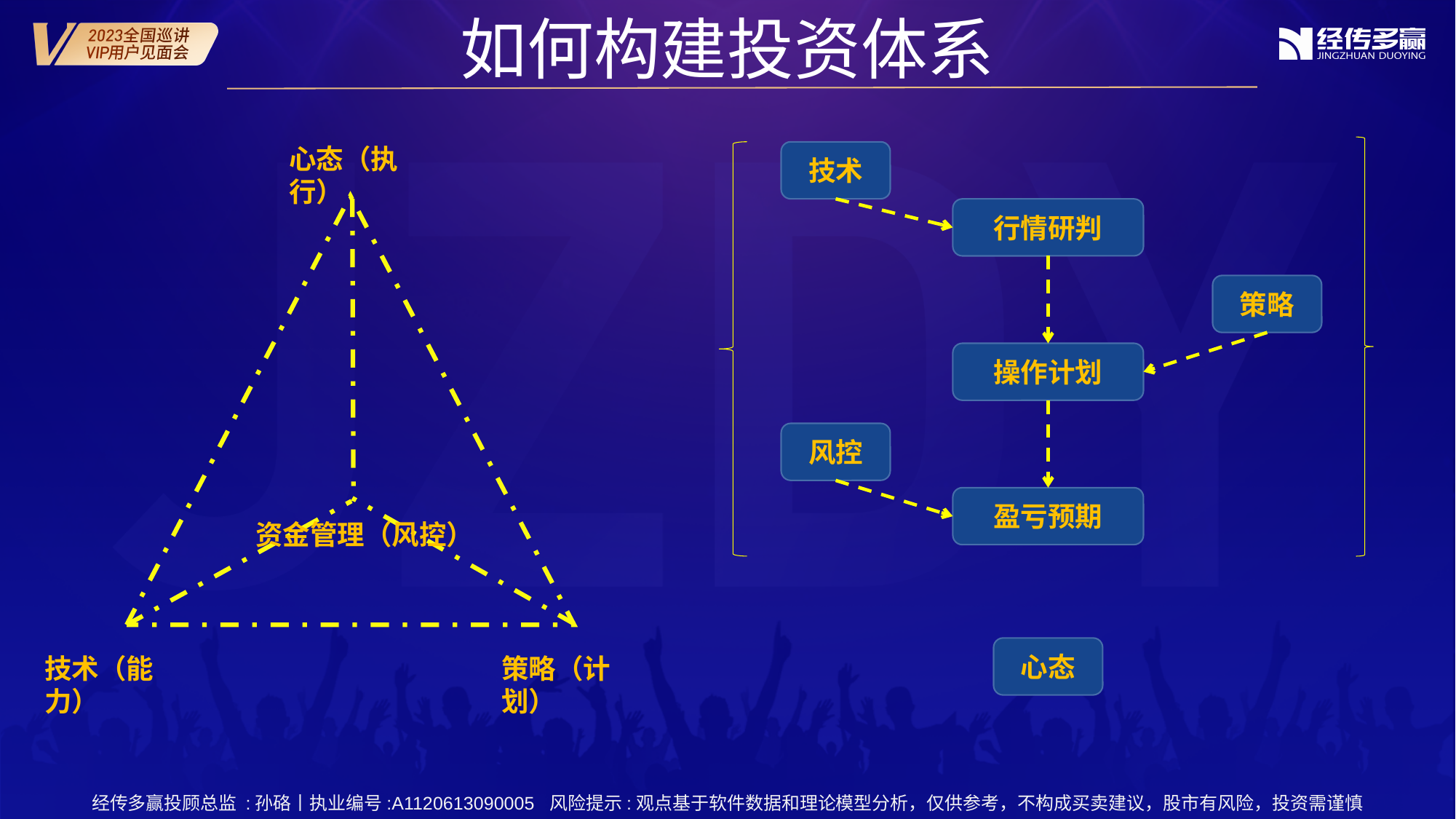

如何构建投资体系
心态（执行）

技术

行情研判
策略
操作计划
风控
盈亏预期
资金管理（风控）
心态
技术（能力）
策略（计划）